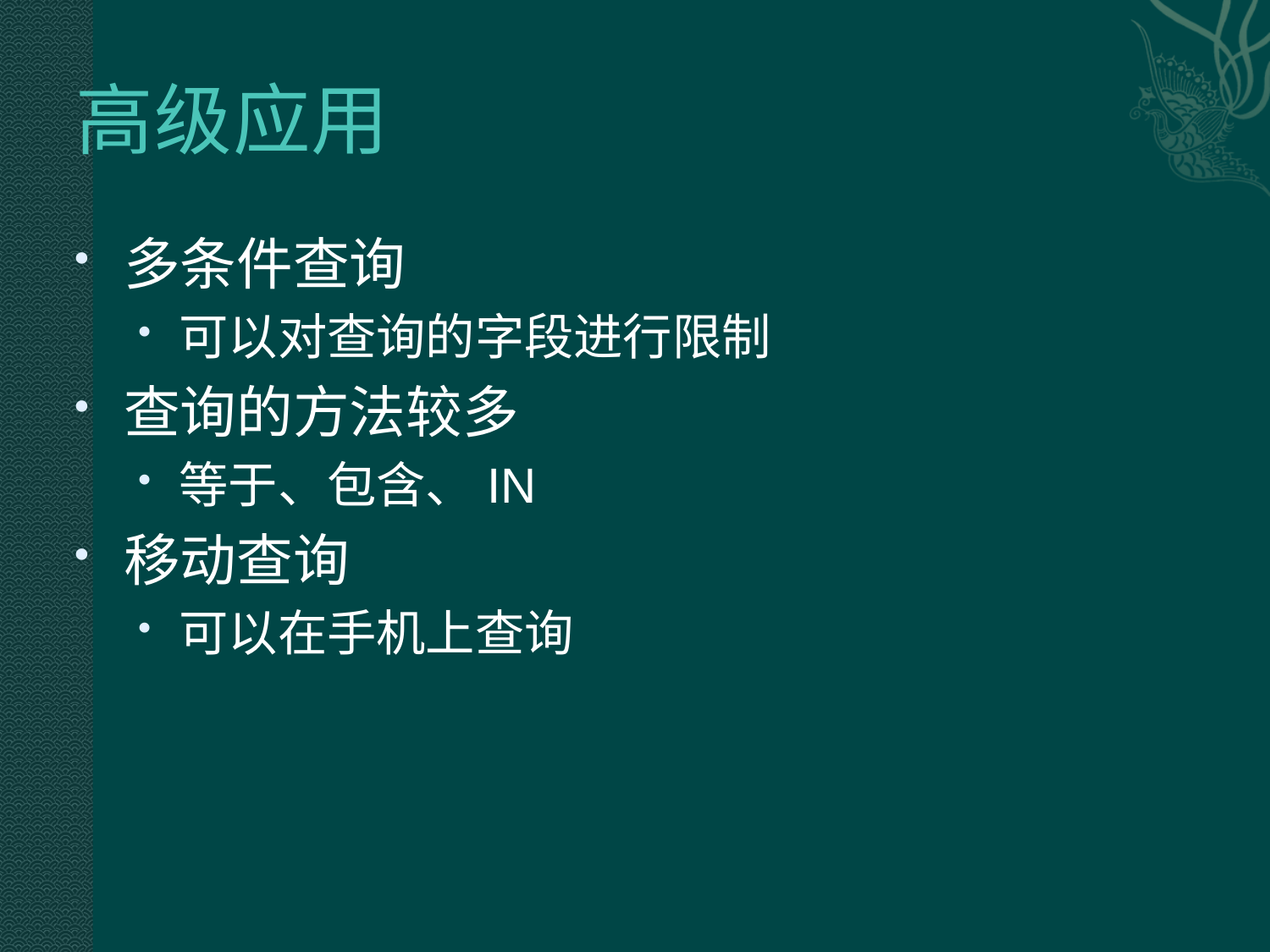

# 高级应用
多条件查询
可以对查询的字段进行限制
查询的方法较多
等于、包含、IN
移动查询
可以在手机上查询